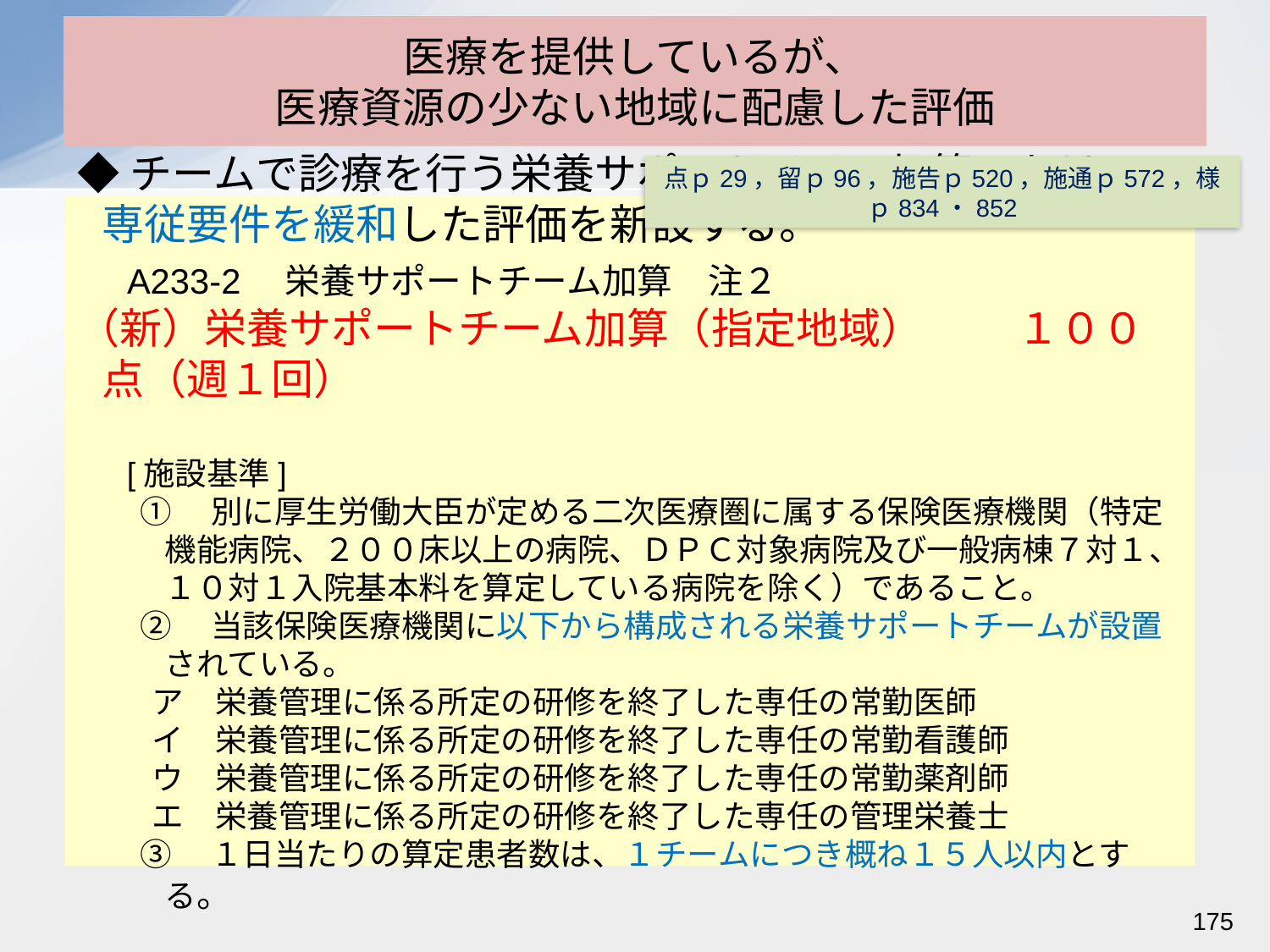

# 医療を提供しているが、 医療資源の少ない地域に配慮した評価
点ｐ29，留ｐ96，施告ｐ520，施通ｐ572，様ｐ834・852
◆チームで診療を行う栄養サポートチーム加算における専従要件を緩和した評価を新設する。
A233-2　栄養サポートチーム加算　注２
（新）栄養サポートチーム加算（指定地域） 　　１００点（週１回）

[施設基準]
①　別に厚生労働大臣が定める二次医療圏に属する保険医療機関（特定機能病院、２００床以上の病院、ＤＰＣ対象病院及び一般病棟７対１、１０対１入院基本料を算定している病院を除く）であること。
②　当該保険医療機関に以下から構成される栄養サポートチームが設置されている。
ア　栄養管理に係る所定の研修を終了した専任の常勤医師
イ　栄養管理に係る所定の研修を終了した専任の常勤看護師
ウ　栄養管理に係る所定の研修を終了した専任の常勤薬剤師
エ　栄養管理に係る所定の研修を終了した専任の管理栄養士
③　１日当たりの算定患者数は、１チームにつき概ね１５人以内とする。
175